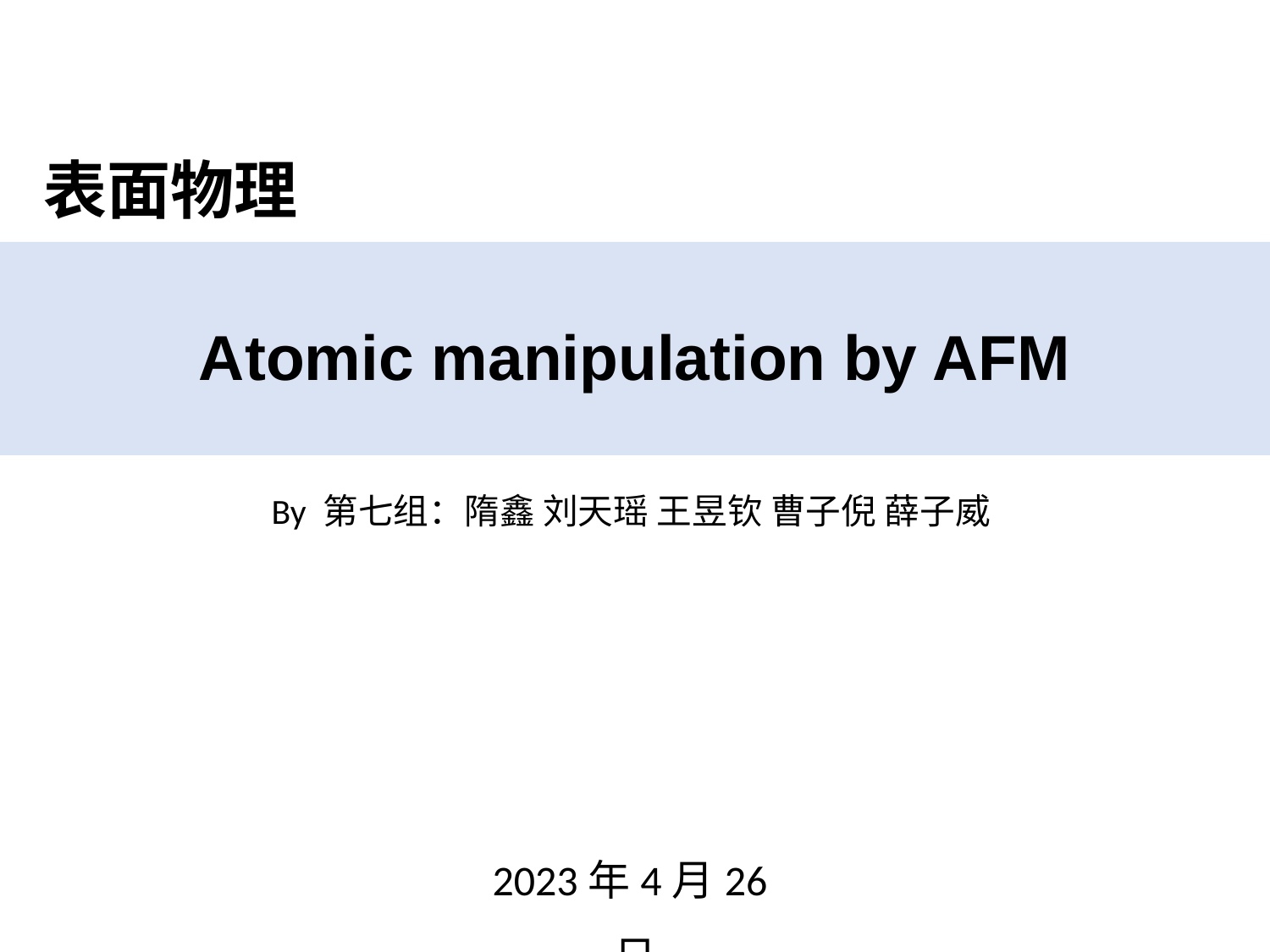

表面物理

Atomic manipulation by AFM
By 第七组：隋鑫 刘天瑶 王昱钦 曹子倪 薛子威
2023年4月26日